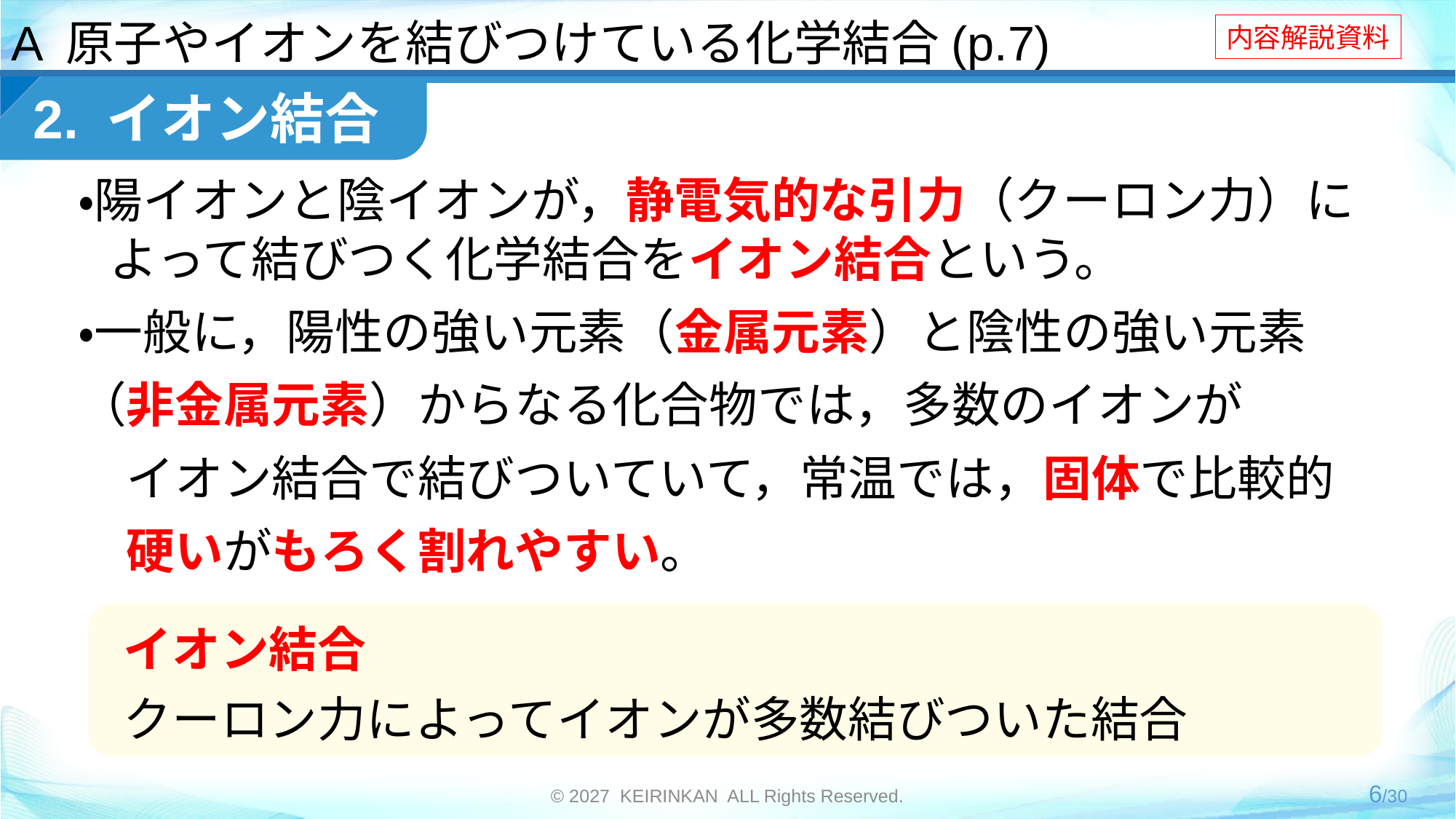

A 原子やイオンを結びつけている化学結合(p.7)

 2. イオン結合
・陽イオンと陰イオンが，静電気的な引力（クーロン力）によって結びつく化学結合をイオン結合という。
・一般に，陽性の強い元素（金属元素）と陰性の強い元素
（非金属元素）からなる化合物では，多数のイオンが
　イオン結合で結びついていて，常温では，固体で比較的
　硬いがもろく割れやすい。

イオン結合
クーロン力によってイオンが多数結びついた結合